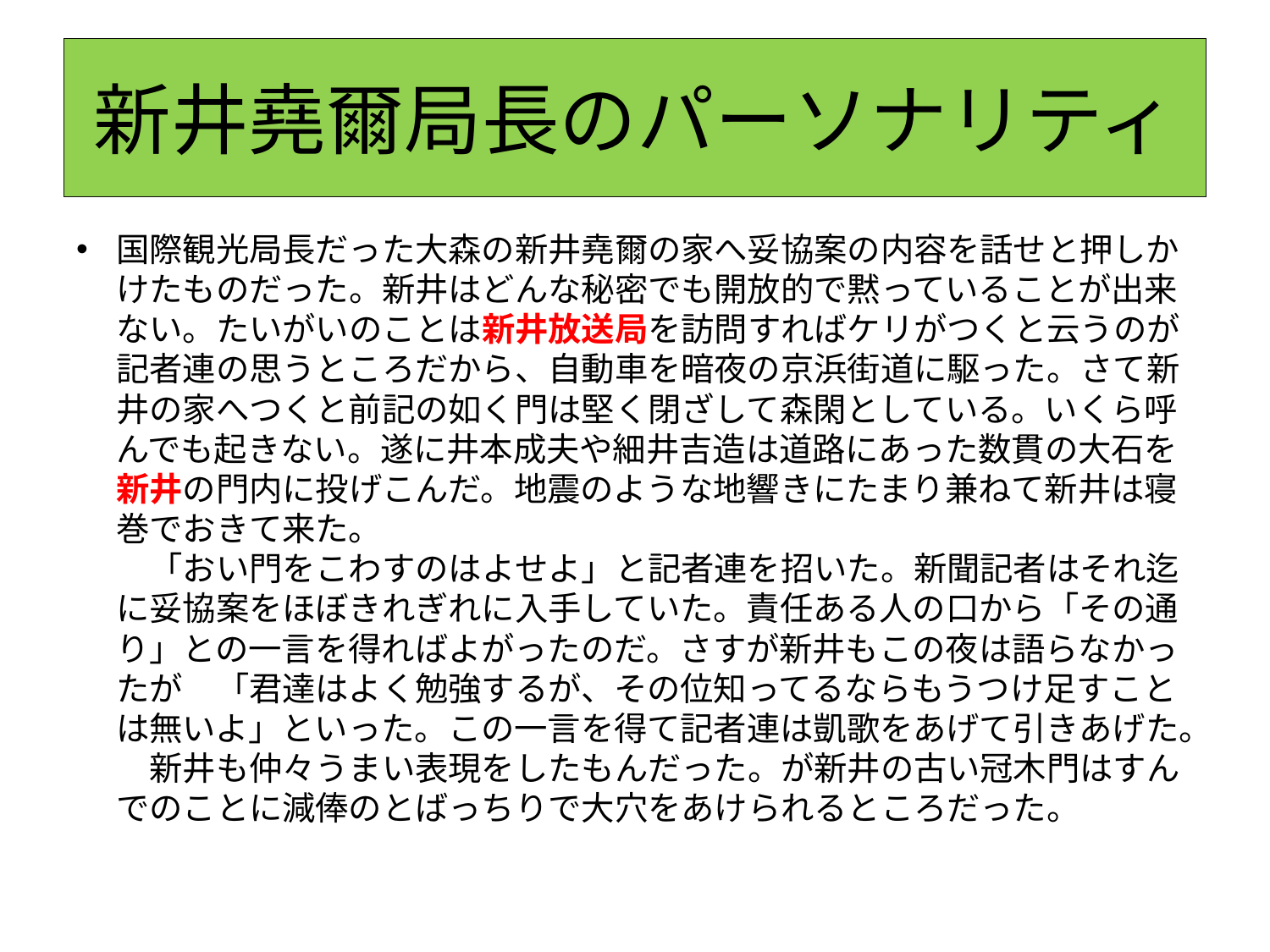

# 新井堯爾局長のパーソナリティ
国際観光局長だった大森の新井堯爾の家へ妥協案の内容を話せと押しかけたものだった。新井はどんな秘密でも開放的で黙っていることが出来ない。たいがいのことは新井放送局を訪問すればケリがつくと云うのが記者連の思うところだから、自動車を暗夜の京浜街道に駆った。さて新井の家へつくと前記の如く門は堅く閉ざして森閑としている。いくら呼んでも起きない。遂に井本成夫や細井吉造は道路にあった数貫の大石を新井の門内に投げこんだ。地震のような地響きにたまり兼ねて新井は寝巻でおきて来た。
　「おい門をこわすのはよせよ」と記者連を招いた。新聞記者はそれ迄に妥協案をほぼきれぎれに入手していた。責任ある人の口から「その通り」との一言を得ればよがったのだ。さすが新井もこの夜は語らなかったが　「君達はよく勉強するが、その位知ってるならもうつけ足すことは無いよ」といった。この一言を得て記者連は凱歌をあげて引きあげた。　新井も仲々うまい表現をしたもんだった。が新井の古い冠木門はすんでのことに減俸のとばっちりで大穴をあけられるところだった。